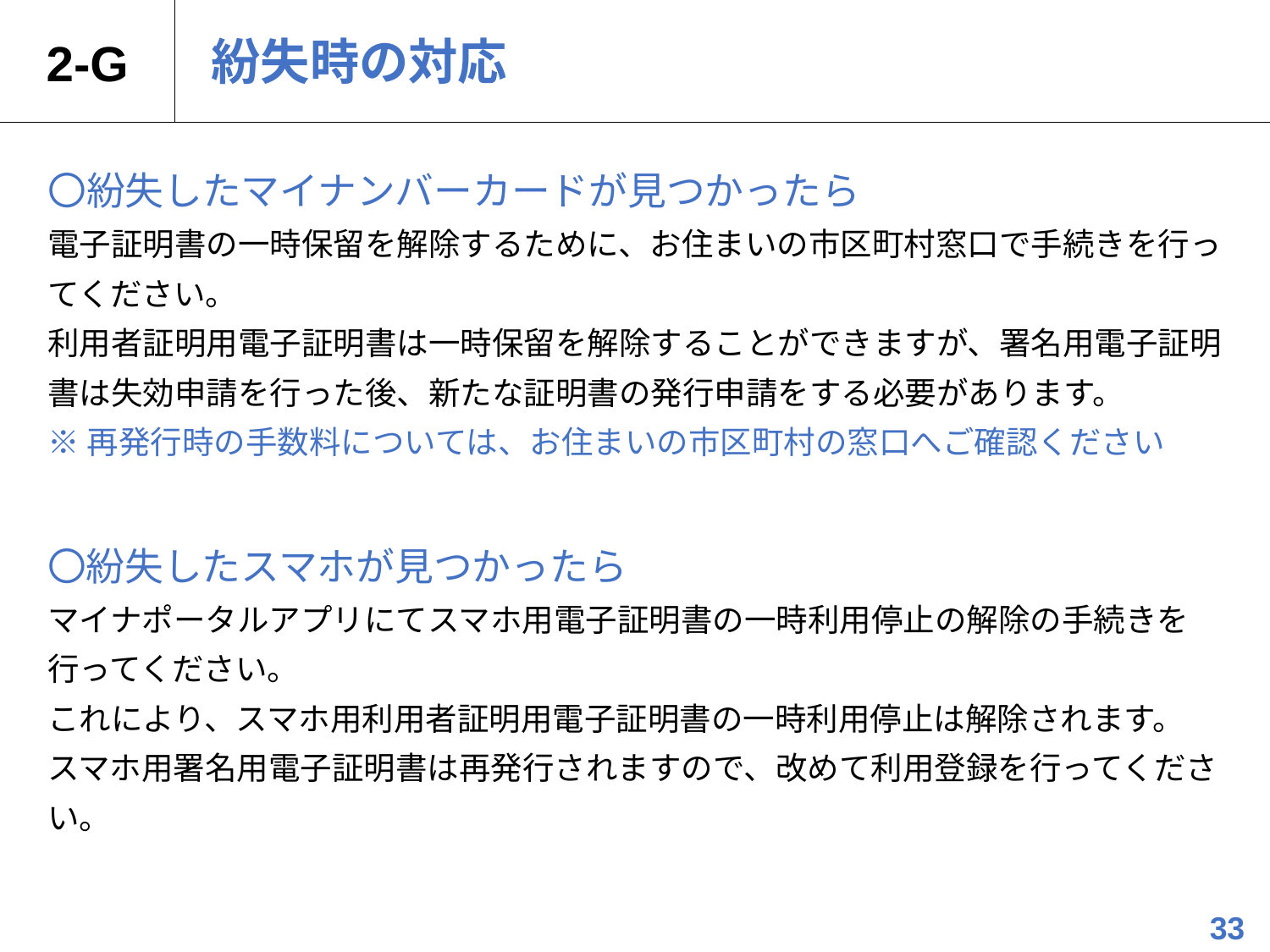

# 2-G
紛失時の対応
〇紛失したマイナンバーカードが見つかったら
電子証明書の一時保留を解除するために、お住まいの市区町村窓口で手続きを行ってください。
利用者証明用電子証明書は一時保留を解除することができますが、署名用電子証明書は失効申請を行った後、新たな証明書の発行申請をする必要があります。
※再発行時の手数料については、お住まいの市区町村の窓口へご確認ください

〇紛失したスマホが見つかったら
マイナポータルアプリにてスマホ用電子証明書の一時利用停止の解除の手続きを行ってください。
これにより、スマホ用利用者証明用電子証明書の一時利用停止は解除されます。
スマホ用署名用電子証明書は再発行されますので、改めて利用登録を行ってください。
33